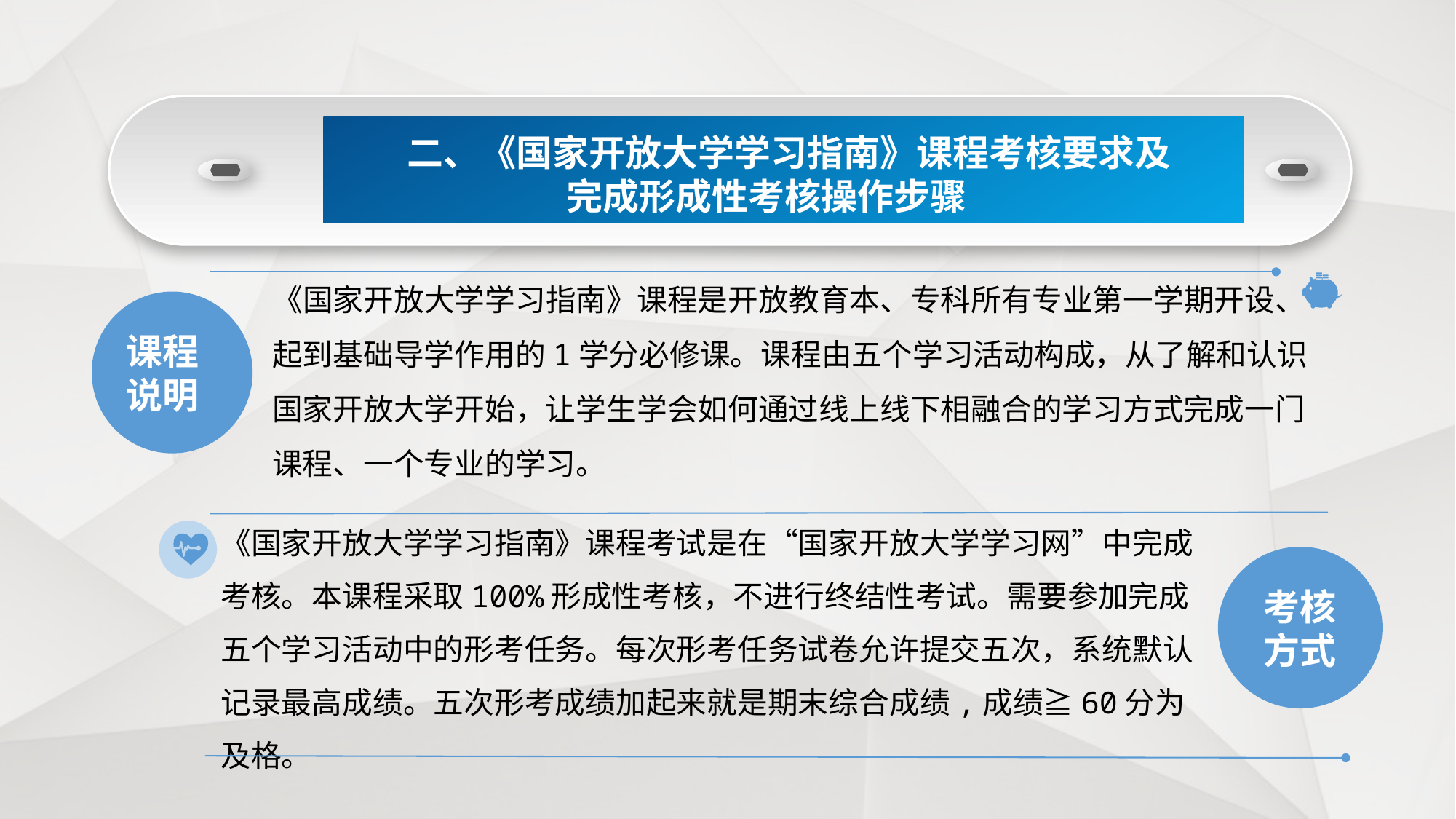

二、《国家开放大学学习指南》课程考核要求及
完成形成性考核操作步骤

《国家开放大学学习指南》课程是开放教育本、专科所有专业第一学期开设、起到基础导学作用的1学分必修课。课程由五个学习活动构成，从了解和认识国家开放大学开始，让学生学会如何通过线上线下相融合的学习方式完成一门课程、一个专业的学习。

课程说明

《国家开放大学学习指南》课程考试是在“国家开放大学学习网”中完成考核。本课程采取100%形成性考核，不进行终结性考试。需要参加完成五个学习活动中的形考任务。每次形考任务试卷允许提交五次，系统默认记录最高成绩。五次形考成绩加起来就是期末综合成绩,成绩≧60分为及格。

考核
方式